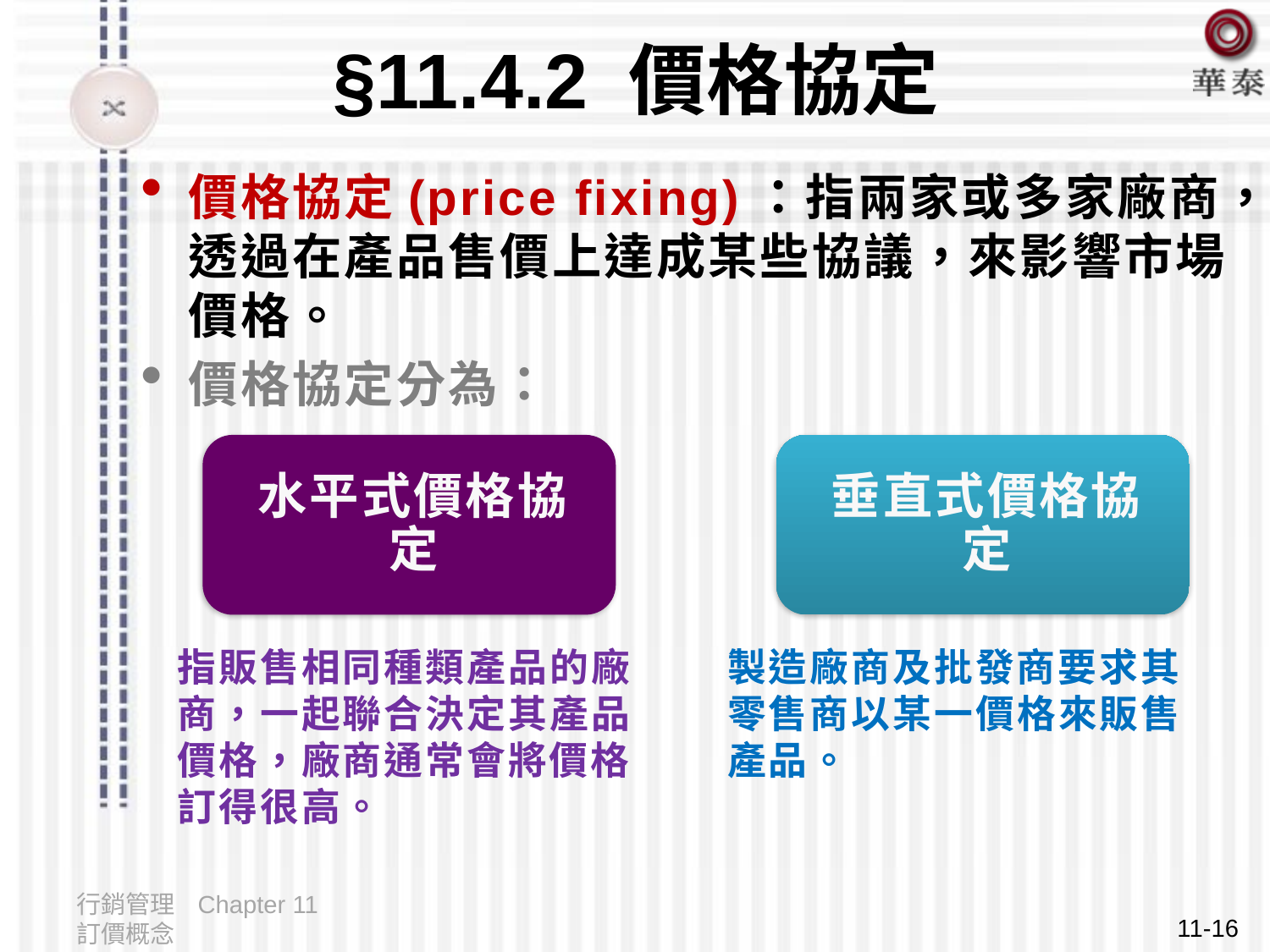

# §11.4.2 價格協定
價格協定(price fixing)：指兩家或多家廠商，透過在產品售價上達成某些協議，來影響市場價格。
價格協定分為：
水平式價格協定
垂直式價格協定
指販售相同種類產品的廠商，一起聯合決定其產品價格，廠商通常會將價格訂得很高。
製造廠商及批發商要求其零售商以某一價格來販售產品。
行銷管理   Chapter 11   訂價概念
11-16